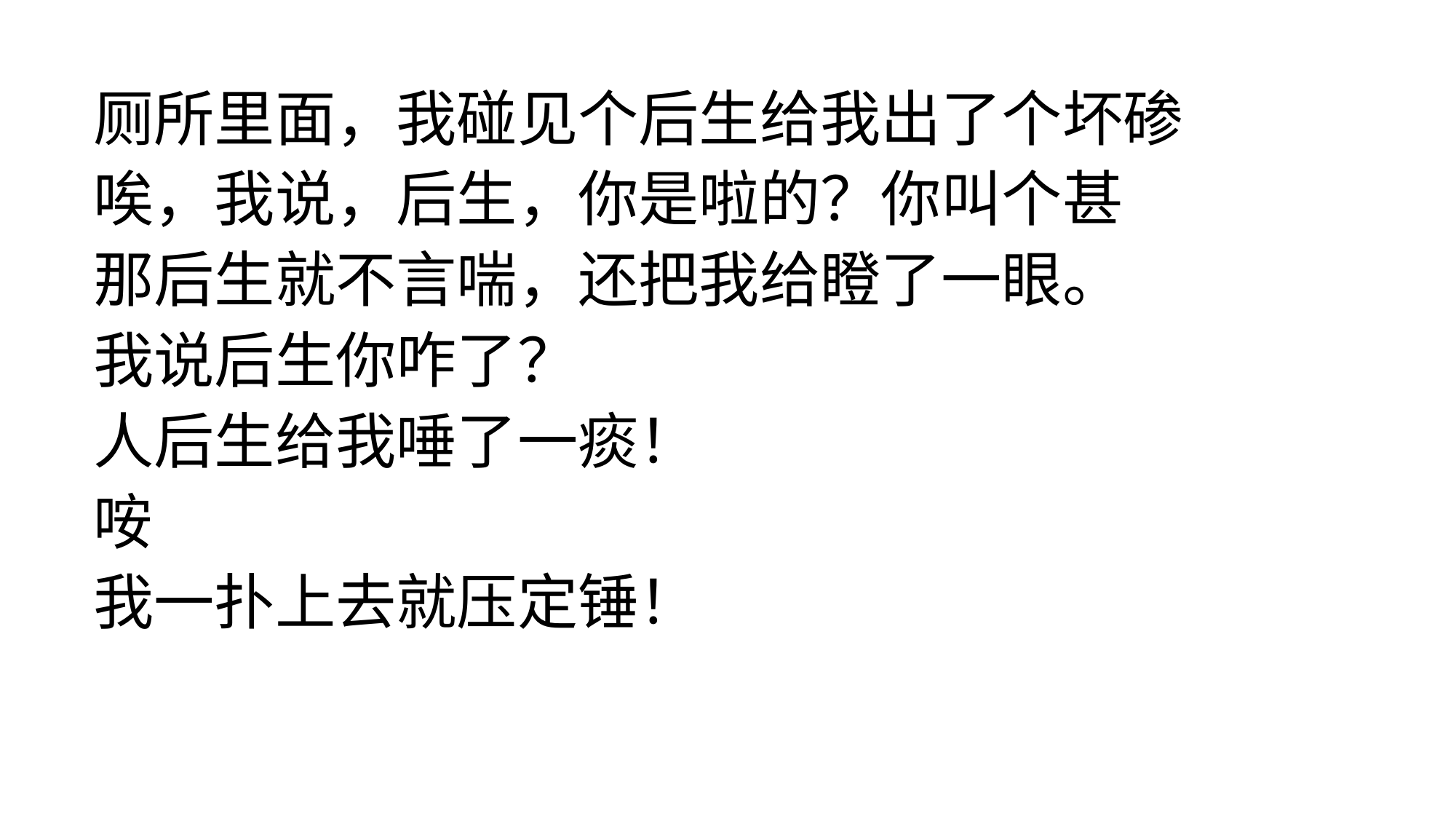

厕所里面，我碰见个后生给我出了个坏碜
唉，我说，后生，你是啦的？你叫个甚
那后生就不言喘，还把我给瞪了一眼。
我说后生你咋了？
人后生给我唾了一痰！
咹
我一扑上去就压定锤！